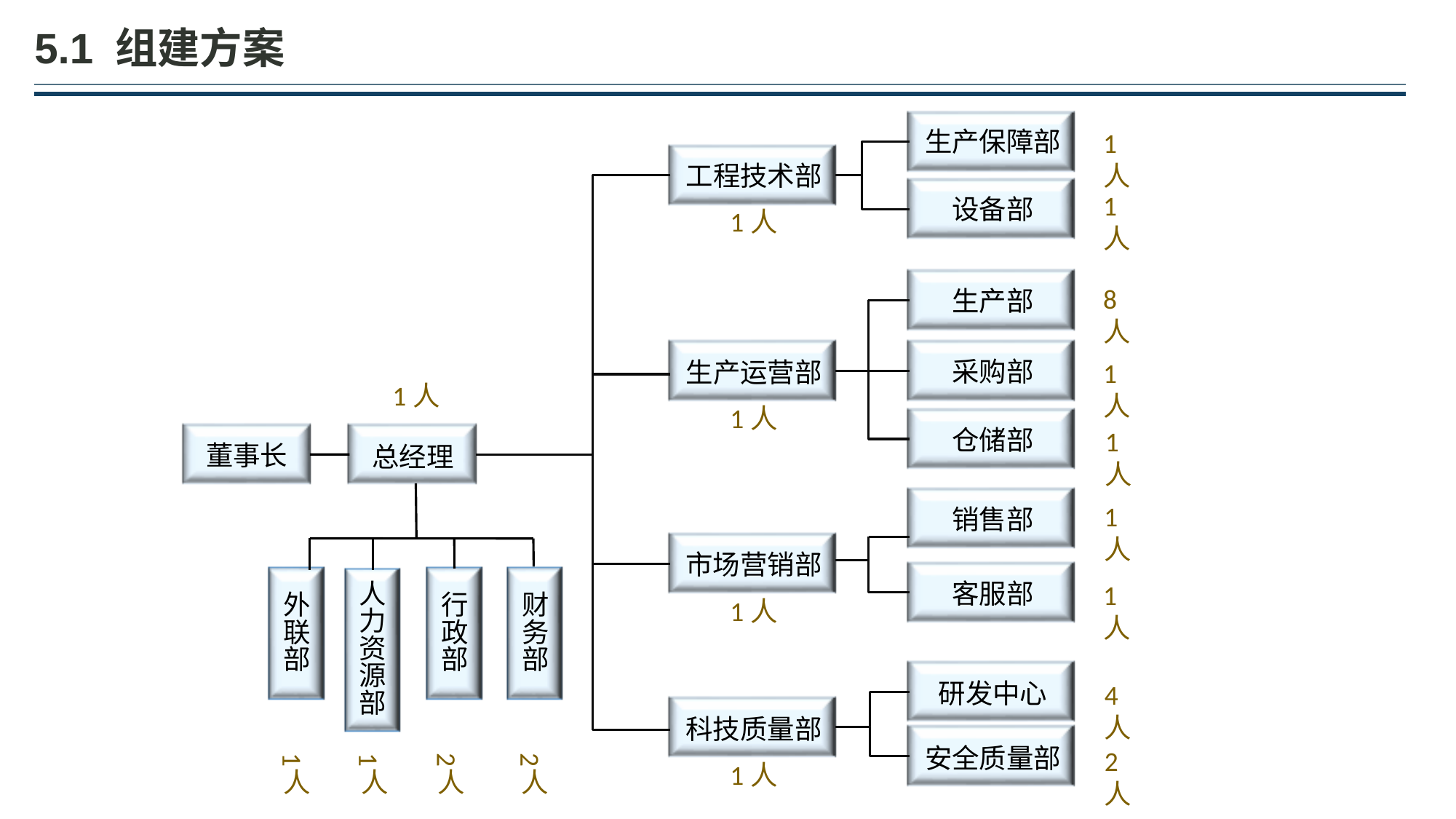

5.1 组建方案

生产保障部
1人

工程技术部
1人

1人
设备部

8人
生产部

生产运营部
1人
采购部
1人

1人

总经理

仓储部
1人
董事长

1人
销售部

市场营销部
1人

客服部
1人
人 力 资 源 部
外 联 部
财 务 部
行 政 部

研发中心
4人

科技质量部
1人

安全质量部
2人
1
1
2
2
人	人
人
人
39